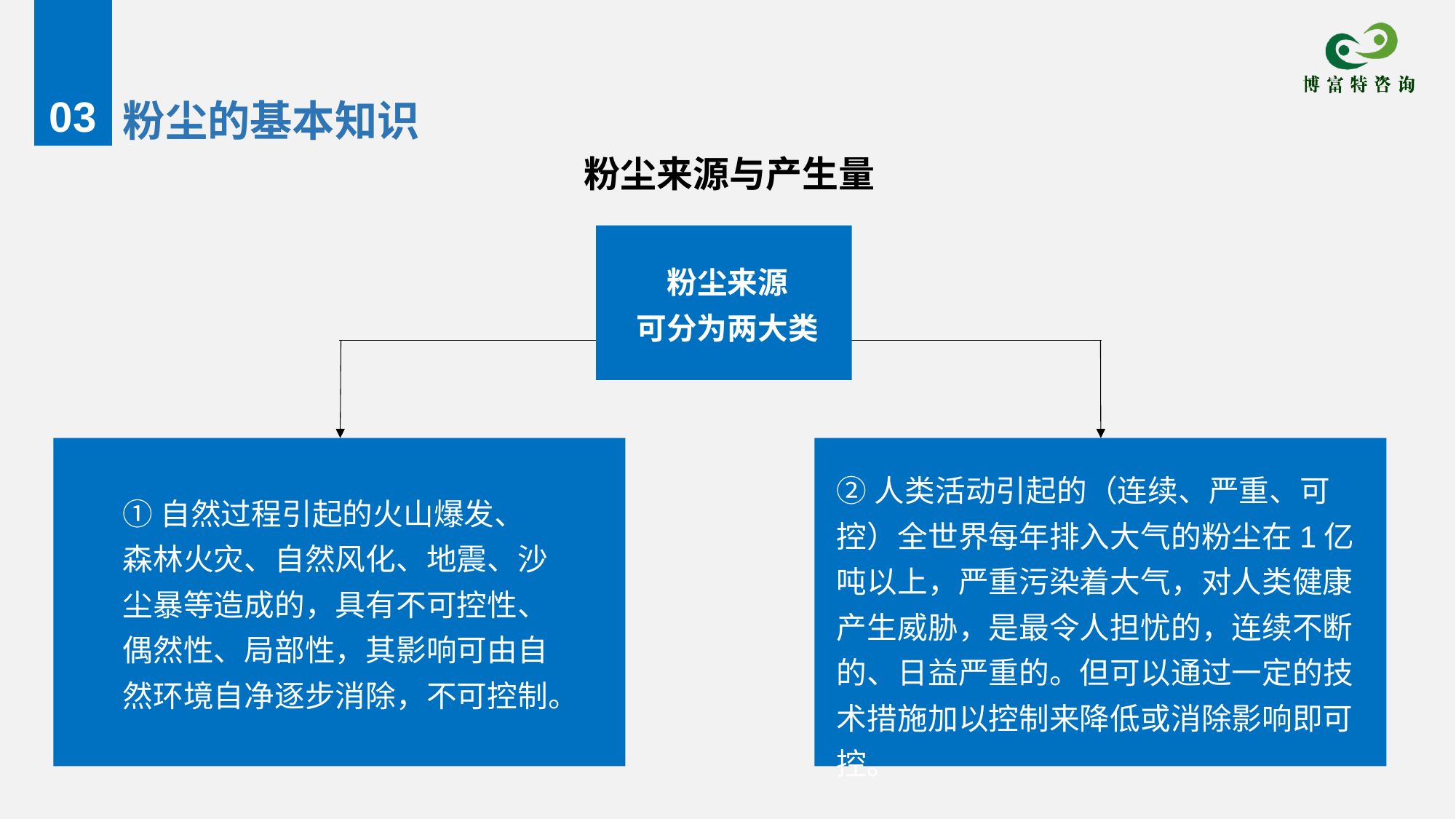

03
粉尘的基本知识
粉尘来源与产生量

粉尘来源
可分为两大类

②人类活动引起的（连续、严重、可控）全世界每年排入大气的粉尘在1亿吨以上，严重污染着大气，对人类健康产生威胁，是最令人担忧的，连续不断的、日益严重的。但可以通过一定的技术措施加以控制来降低或消除影响即可控。
①自然过程引起的火山爆发、森林火灾、自然风化、地震、沙尘暴等造成的，具有不可控性、偶然性、局部性，其影响可由自然环境自净逐步消除，不可控制。